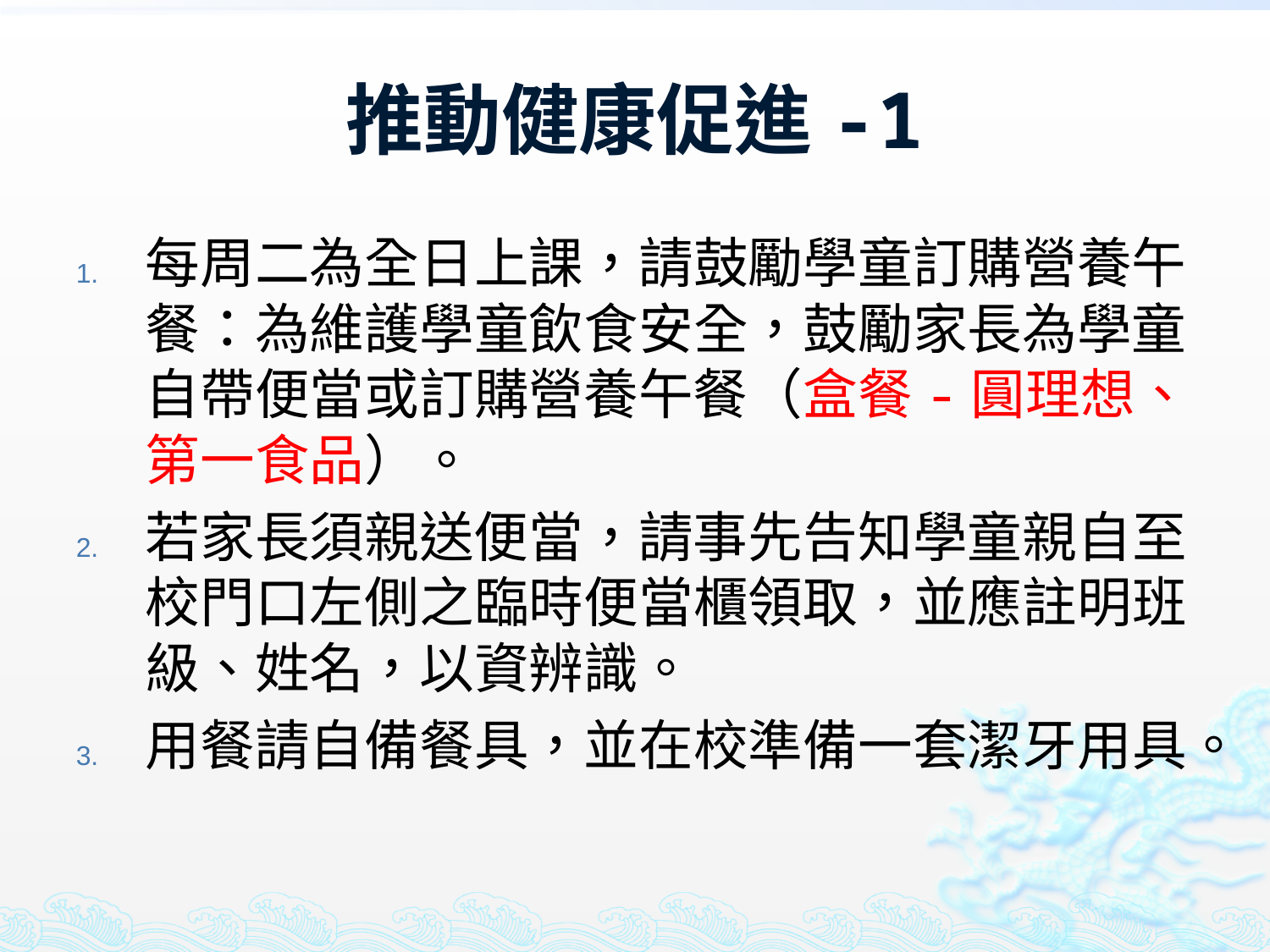

# 推動健康促進-1
每周二為全日上課，請鼓勵學童訂購營養午餐：為維護學童飲食安全，鼓勵家長為學童自帶便當或訂購營養午餐（盒餐-圓理想、第一食品）。
若家長須親送便當，請事先告知學童親自至校門口左側之臨時便當櫃領取，並應註明班級、姓名，以資辨識。
用餐請自備餐具，並在校準備一套潔牙用具。